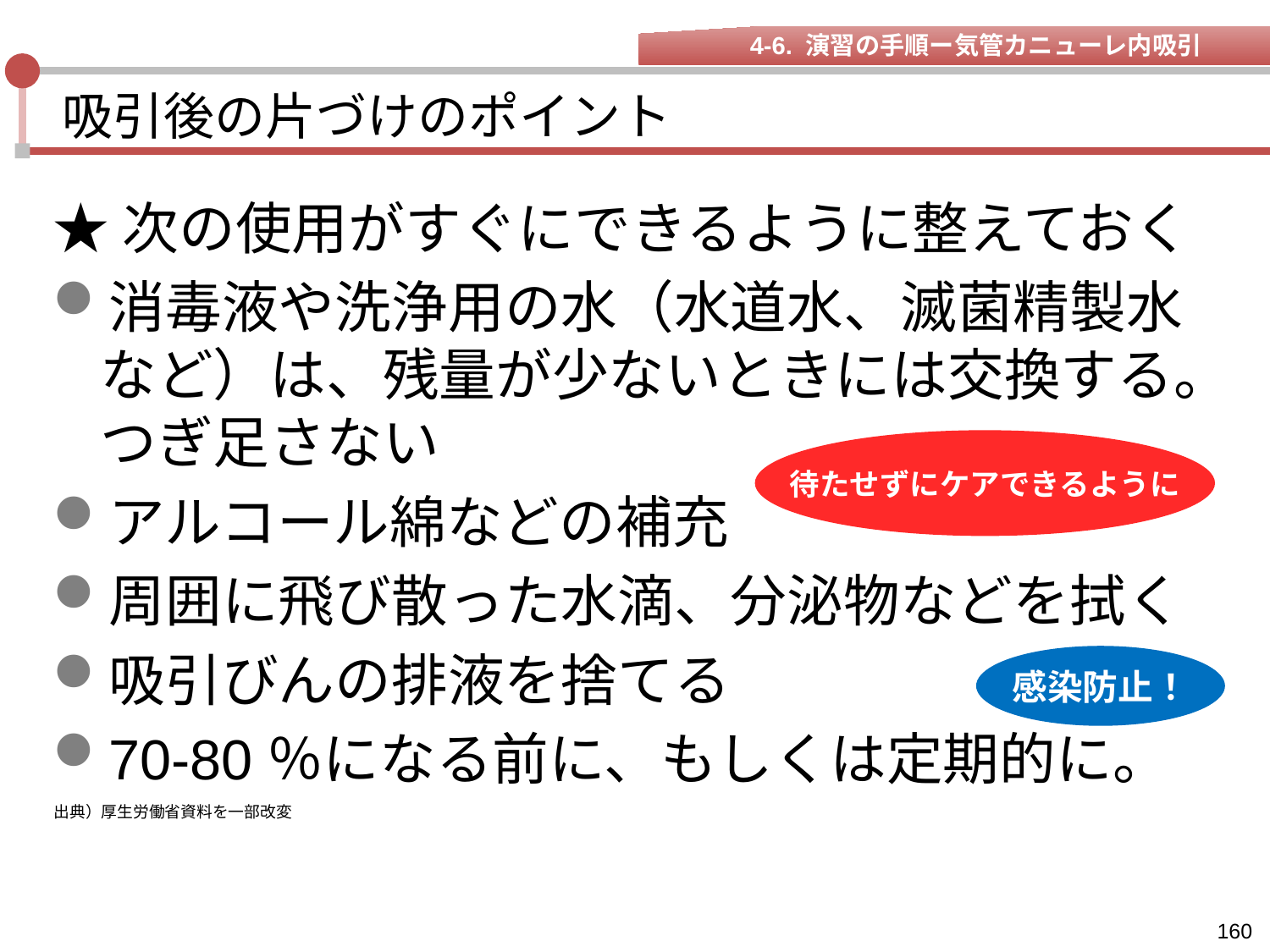

4-6. 演習の手順ー気管カニューレ内吸引
# 吸引後の片づけのポイント
★次の使用がすぐにできるように整えておく
消毒液や洗浄用の水（水道水、滅菌精製水など）は、残量が少ないときには交換する。つぎ足さない
アルコール綿などの補充
周囲に飛び散った水滴、分泌物などを拭く
吸引びんの排液を捨てる
70-80％になる前に、もしくは定期的に。
待たせずにケアできるように
感染防止！
出典）厚生労働省資料を一部改変
160